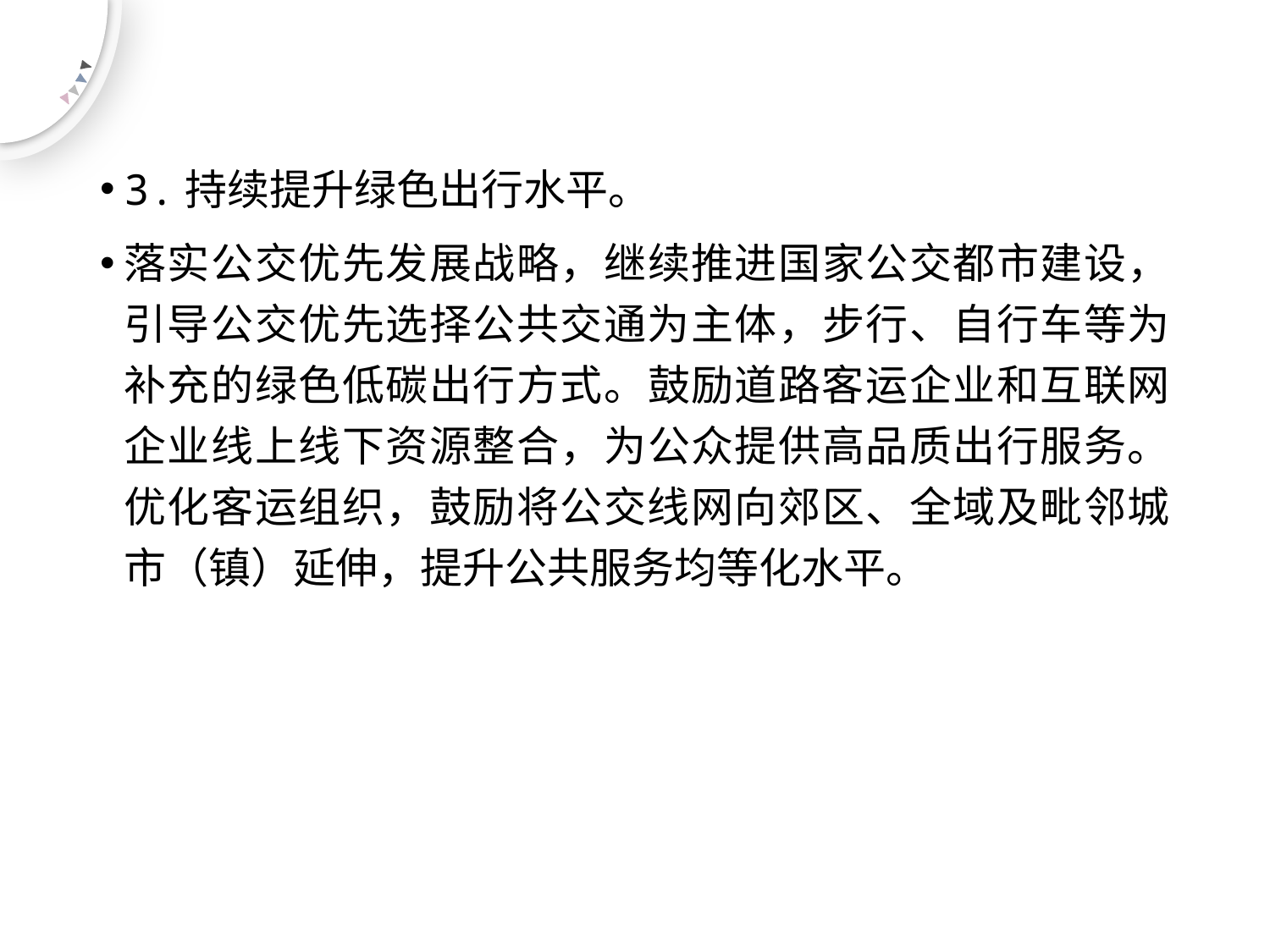

#
3.持续提升绿色出行水平。
落实公交优先发展战略，继续推进国家公交都市建设，引导公交优先选择公共交通为主体，步行、自行车等为补充的绿色低碳出行方式。鼓励道路客运企业和互联网企业线上线下资源整合，为公众提供高品质出行服务。优化客运组织，鼓励将公交线网向郊区、全域及毗邻城市（镇）延伸，提升公共服务均等化水平。